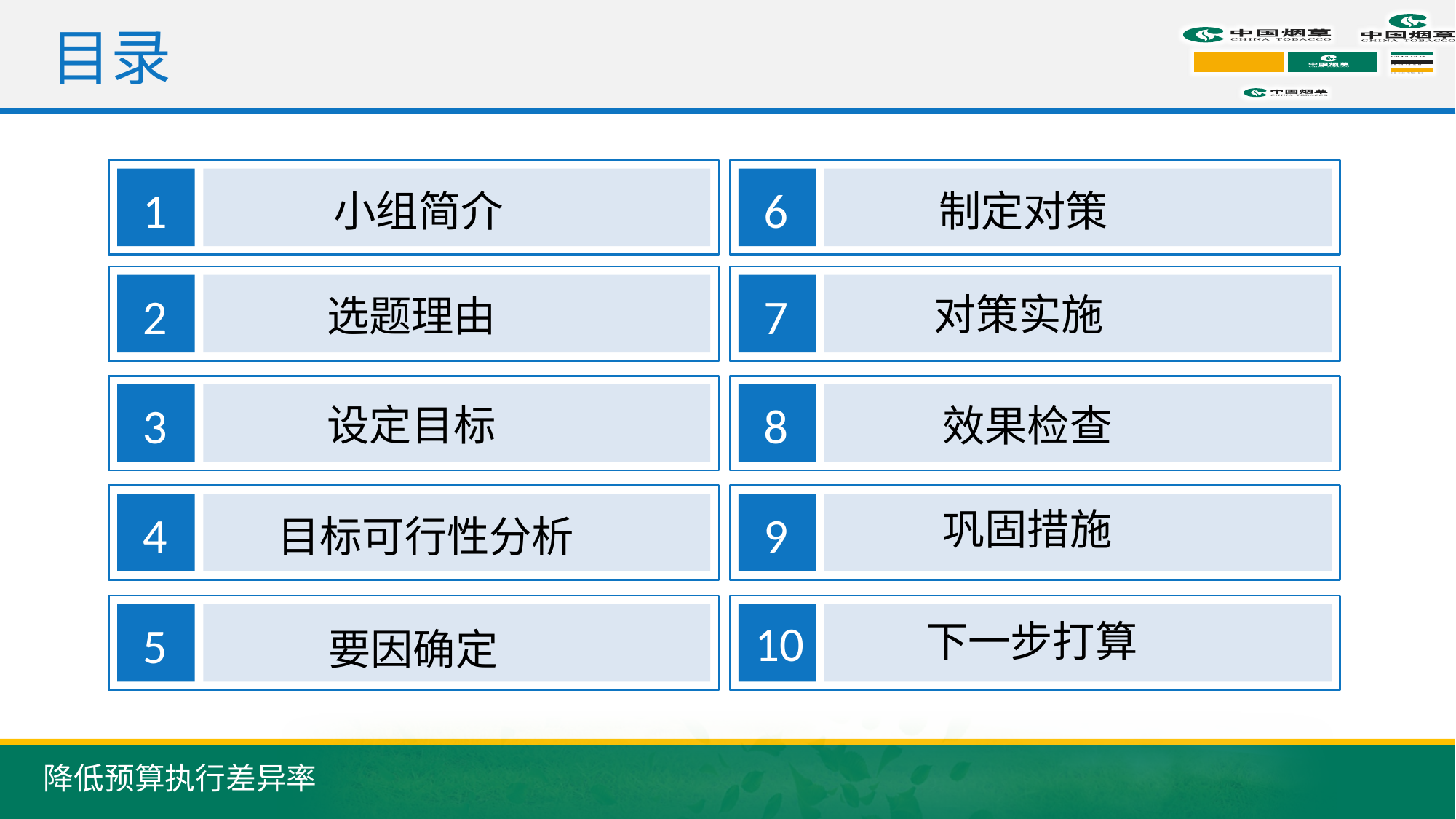

目录

1
 小组简介

2
选题理由

3
设定目标

4
目标可行性分析

5
要因确定

6
制定对策

7
对策实施

8
效果检查

9
巩固措施

10
下一步打算
02